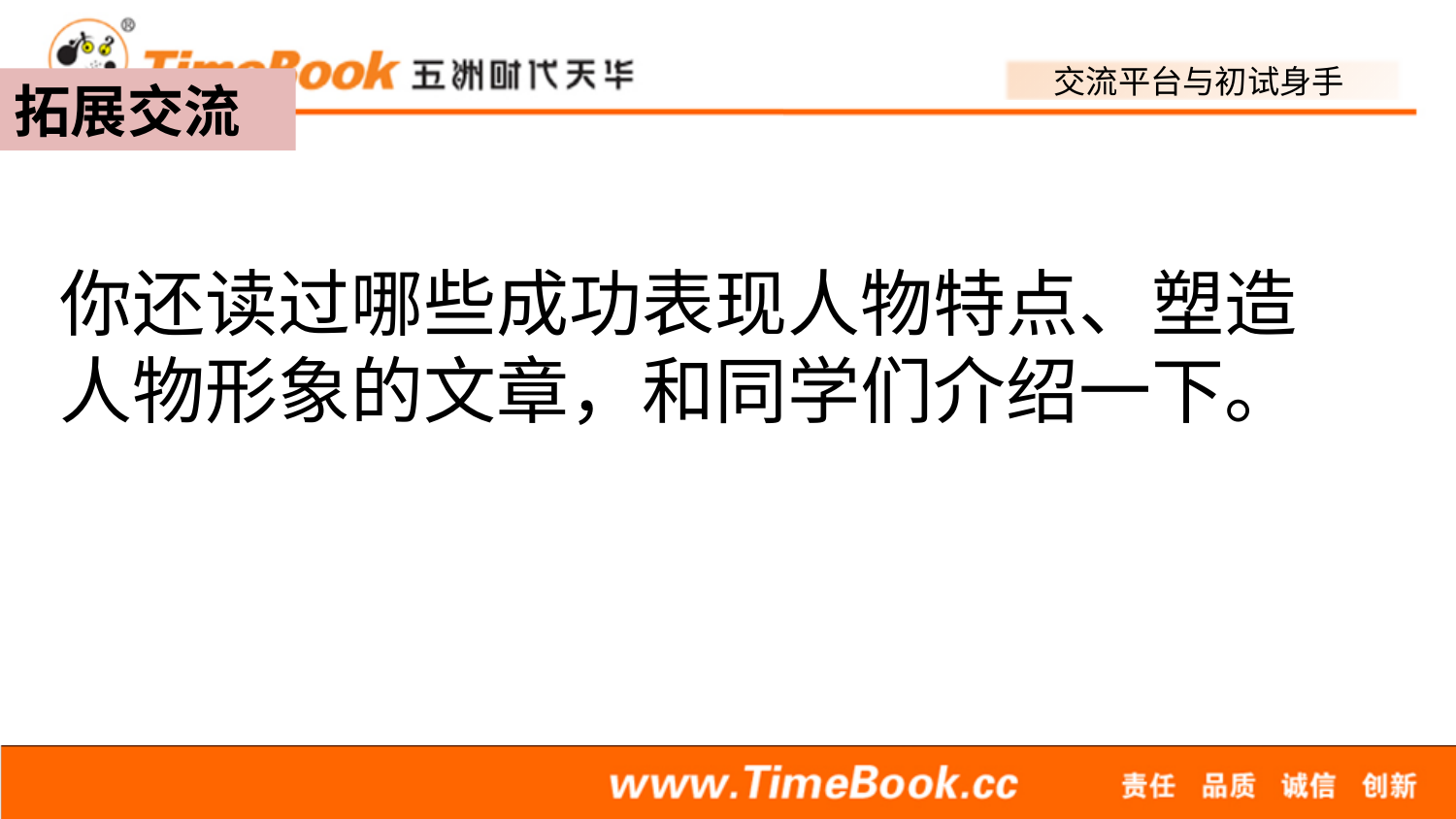

拓展交流
你还读过哪些成功表现人物特点、塑造人物形象的文章，和同学们介绍一下。